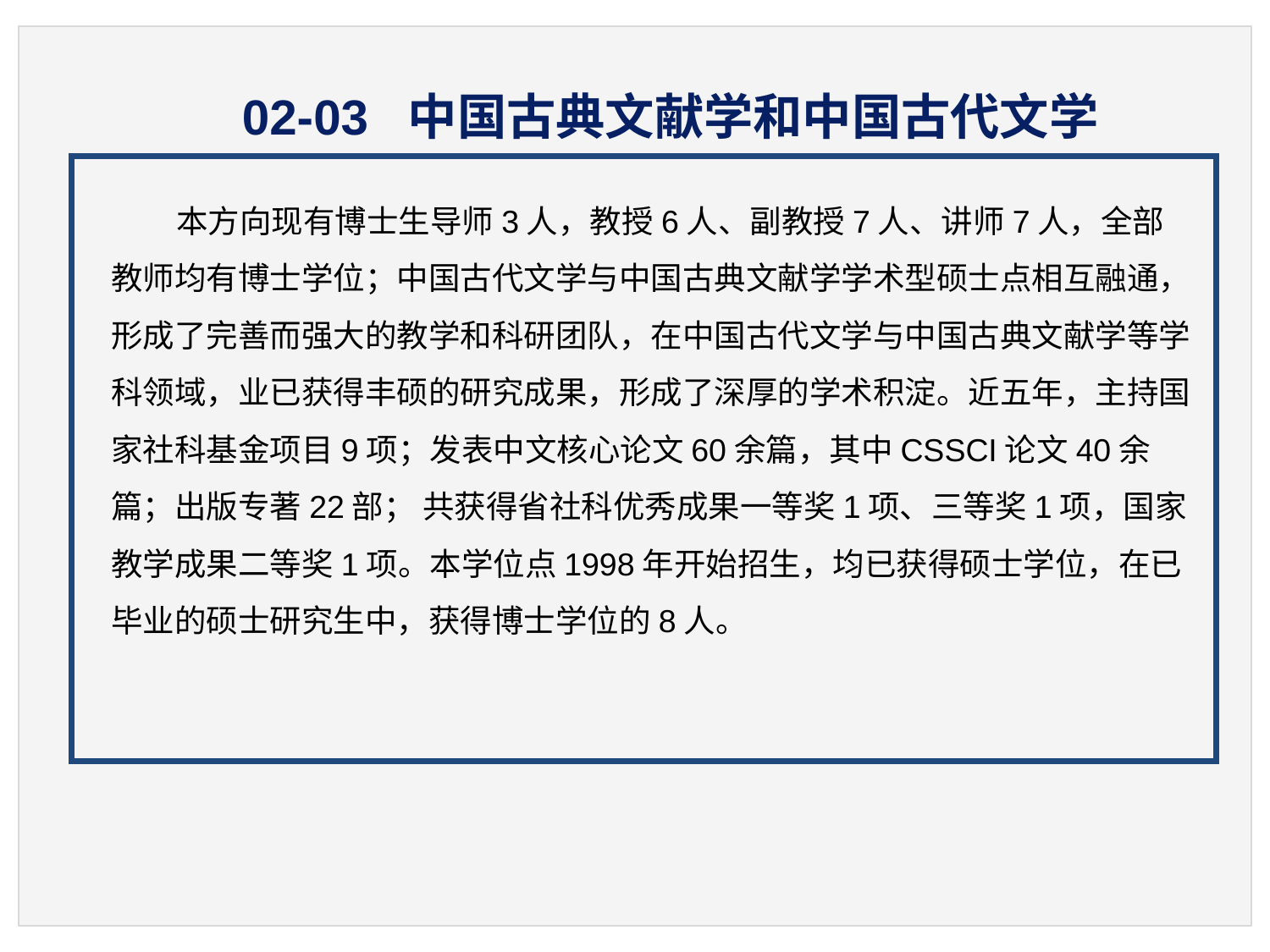

02-03  中国古典文献学和中国古代文学

        本方向现有博士生导师3人，教授6人、副教授7人、讲师7人，全部教师均有博士学位；中国古代文学与中国古典文献学学术型硕士点相互融通，形成了完善而强大的教学和科研团队，在中国古代文学与中国古典文献学等学科领域，业已获得丰硕的研究成果，形成了深厚的学术积淀。近五年，主持国家社科基金项目9项；发表中文核心论文60余篇，其中CSSCI论文40余篇；出版专著22部； 共获得省社科优秀成果一等奖1项、三等奖1项，国家教学成果二等奖1项。本学位点1998年开始招生，均已获得硕士学位，在已毕业的硕士研究生中，获得博士学位的8人。